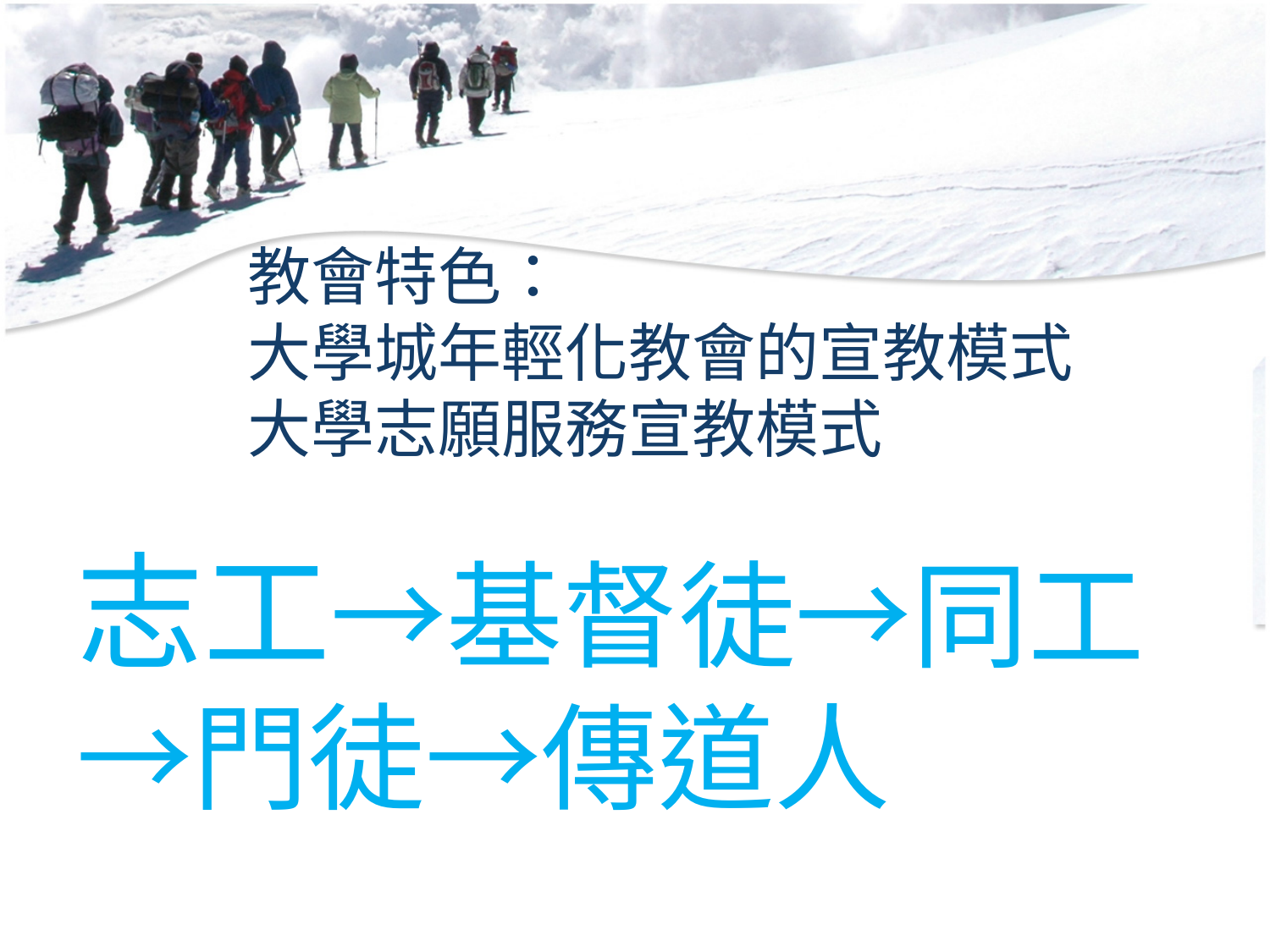

# 教會特色： 大學城年輕化教會的宣教模式 大學志願服務宣教模式
志工→基督徒→同工→門徒→傳道人